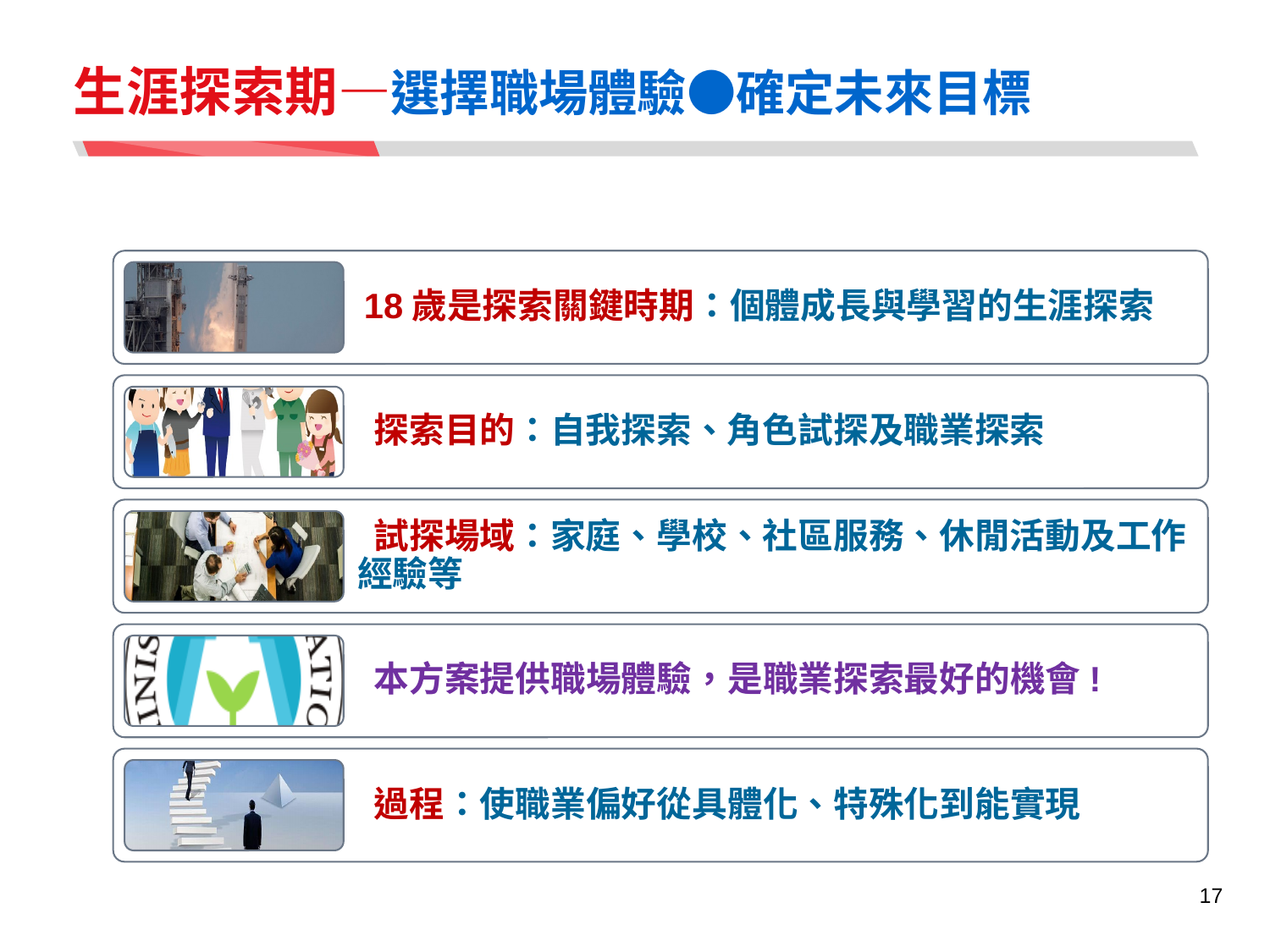

生涯探索期—選擇職場體驗●確定未來目標
 18歲是探索關鍵時期：個體成長與學習的生涯探索
 探索目的：自我探索、角色試探及職業探索
 試探場域：家庭、學校、社區服務、休閒活動及工作經驗等
 本方案提供職場體驗，是職業探索最好的機會!
 過程：使職業偏好從具體化、特殊化到能實現
17